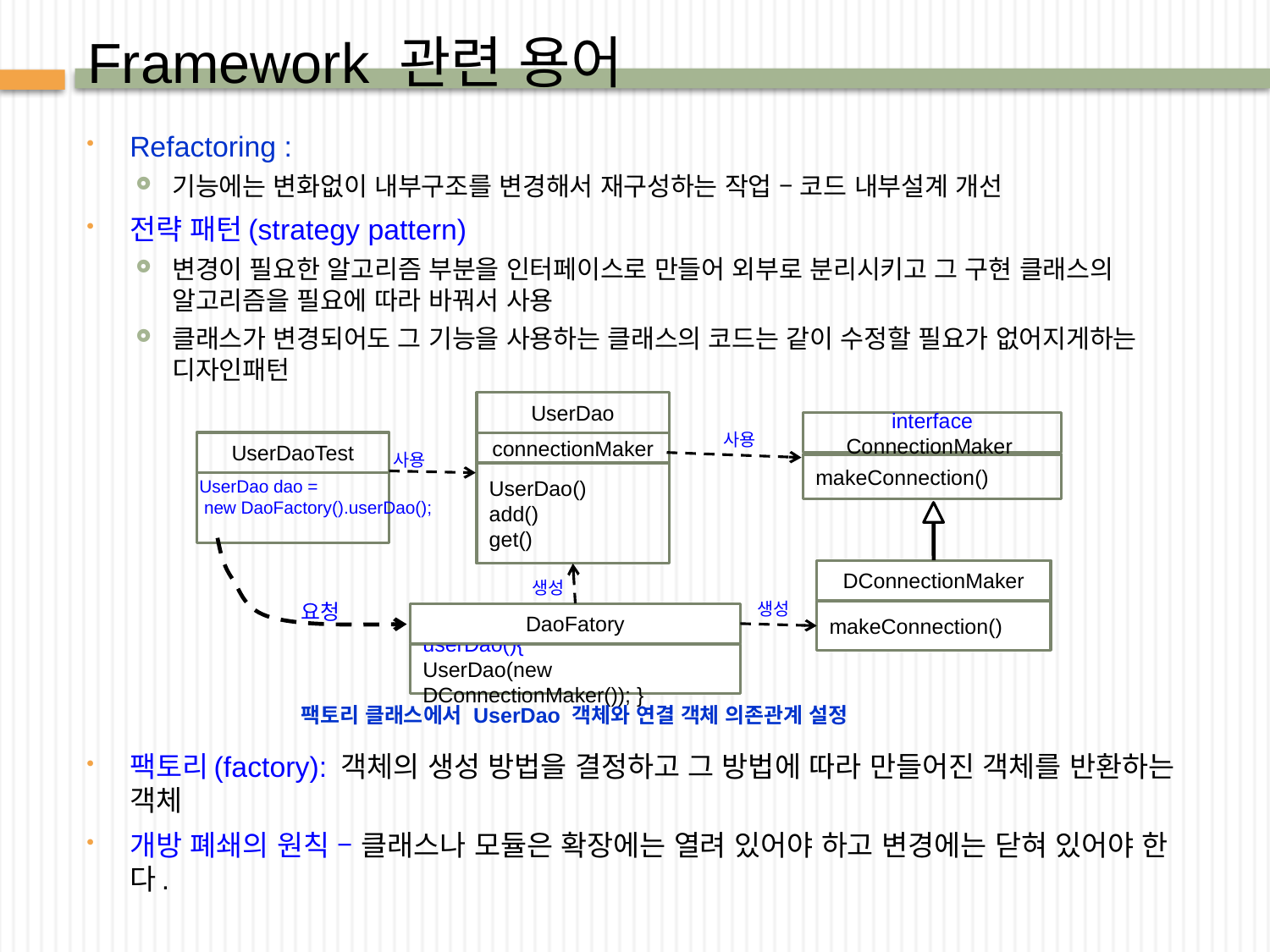

# Framework 관련 용어
Refactoring :
기능에는 변화없이 내부구조를 변경해서 재구성하는 작업 – 코드 내부설계 개선
전략 패턴(strategy pattern)
변경이 필요한 알고리즘 부분을 인터페이스로 만들어 외부로 분리시키고 그 구현 클래스의 알고리즘을 필요에 따라 바꿔서 사용
클래스가 변경되어도 그 기능을 사용하는 클래스의 코드는 같이 수정할 필요가 없어지게하는 디자인패턴

팩토리(factory): 객체의 생성 방법을 결정하고 그 방법에 따라 만들어진 객체를 반환하는 객체
개방 폐쇄의 원칙 – 클래스나 모듈은 확장에는 열려 있어야 하고 변경에는 닫혀 있어야 한다.

UserDao
connectionMaker
UserDao()
add()
get()
interface ConnectionMaker
makeConnection()
사용
UserDaoTest

사용
UserDao dao =
 new DaoFactory().userDao();

DConnectionMaker
makeConnection()
생성
생성
요청
DaoFatory
userDao(){
UserDao(new DConnectionMaker()); }
팩토리 클래스에서 UserDao 객체와 연결 객체 의존관계 설정